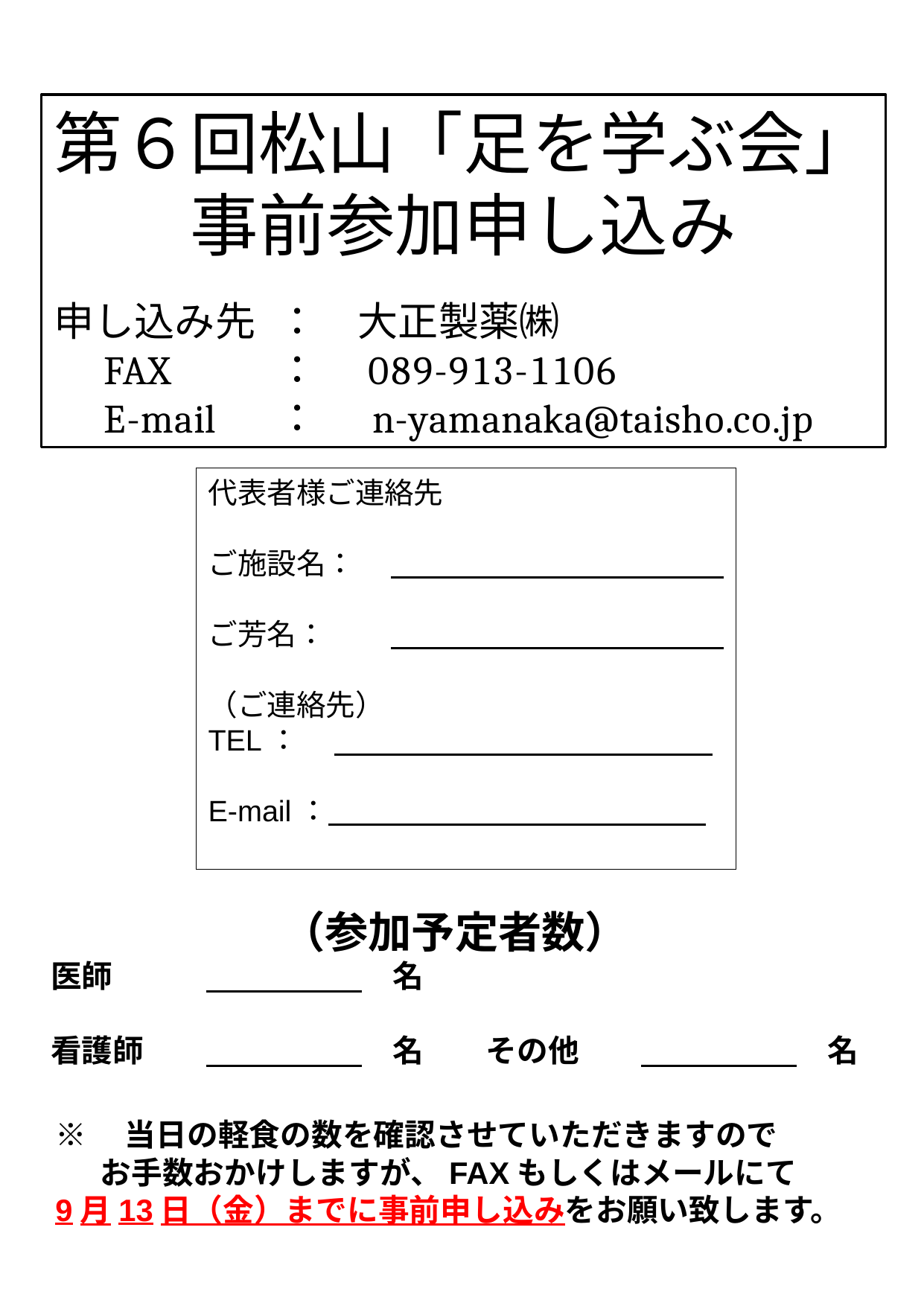

第６回松山「足を学ぶ会」
事前参加申し込み

申し込み先	：　大正製薬㈱
　FAX　　 	：　089-913-1106
　E-mail　	：     n-yamanaka@taisho.co.jp
代表者様ご連絡先

ご施設名：

ご芳名：

（ご連絡先）
TEL：

E-mail：

（参加予定者数）
医師　　　　　　　　　名

看護師　　　　　　　　名　　その他　　　　　　　　名
※　当日の軽食の数を確認させていただきますので
お手数おかけしますが、FAXもしくはメールにて
9月13日（金）までに事前申し込みをお願い致します。